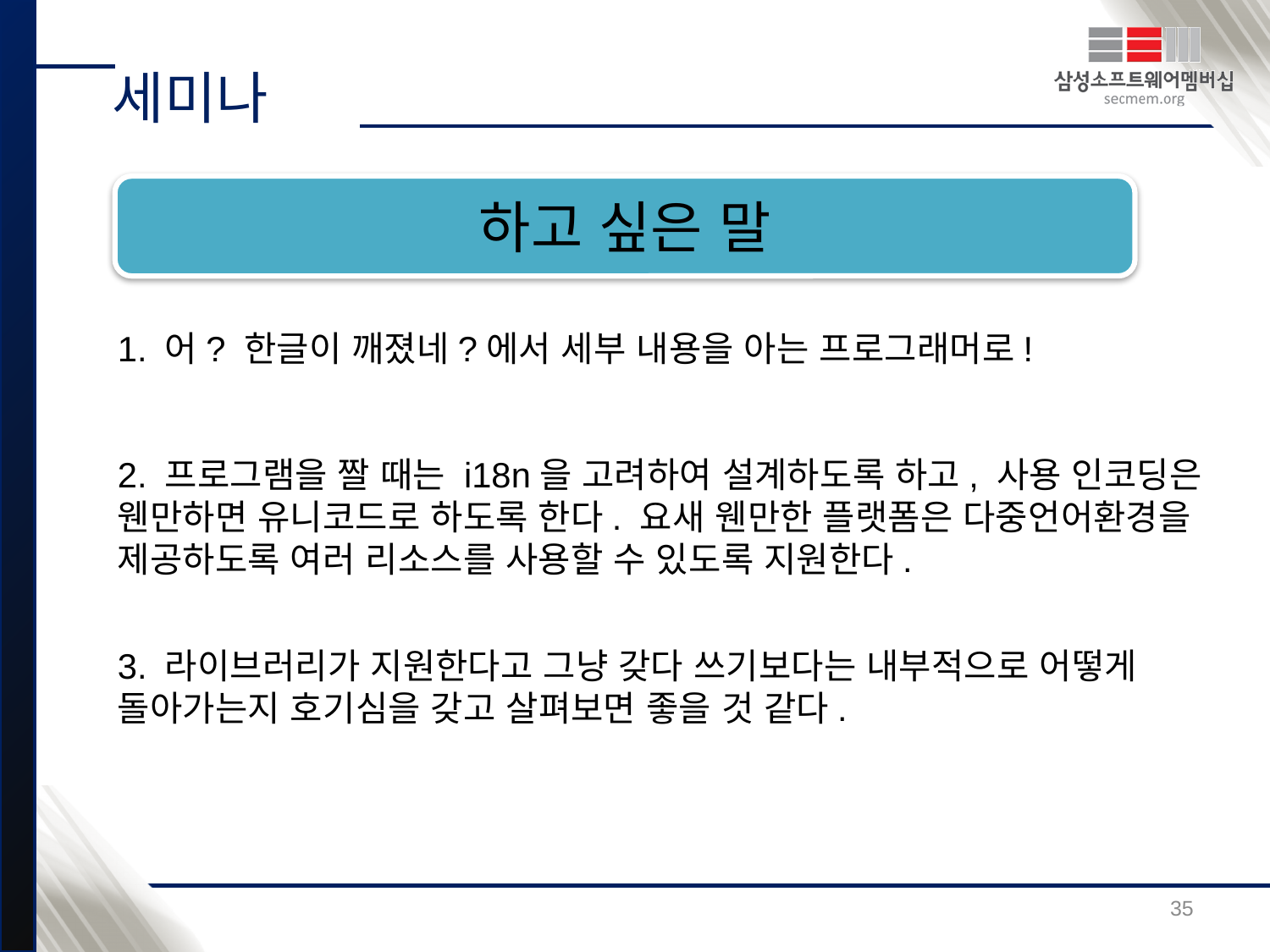

세미나
하고 싶은 말
1. 어? 한글이 깨졌네?에서 세부 내용을 아는 프로그래머로!
2. 프로그램을 짤 때는 i18n을 고려하여 설계하도록 하고, 사용 인코딩은 웬만하면 유니코드로 하도록 한다. 요새 웬만한 플랫폼은 다중언어환경을 제공하도록 여러 리소스를 사용할 수 있도록 지원한다.
3. 라이브러리가 지원한다고 그냥 갖다 쓰기보다는 내부적으로 어떻게 돌아가는지 호기심을 갖고 살펴보면 좋을 것 같다.
35